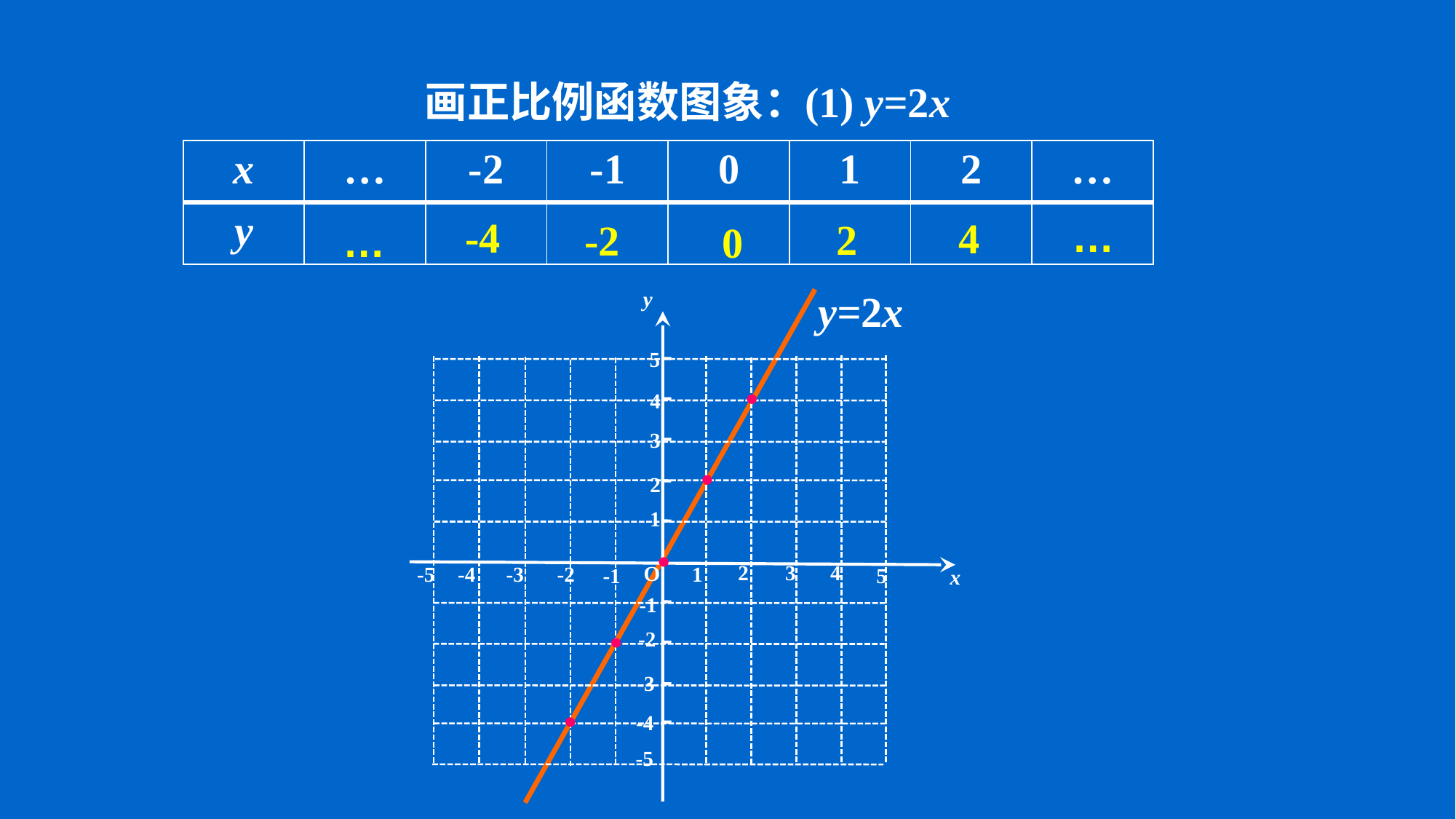

画正比例函数图象：
(1) y=2x
| x | … | -2 | -1 | 0 | 1 | 2 | … |
| --- | --- | --- | --- | --- | --- | --- | --- |
| y |  |  |  |  |  |  |  |
…
-4
4
2
-2
…
0
 y=2x
y
5
4
3
2
1
2
4
3
O
1
-3
-2
-4

5
-1
x
-1
-2
-3
-4
-5
-5